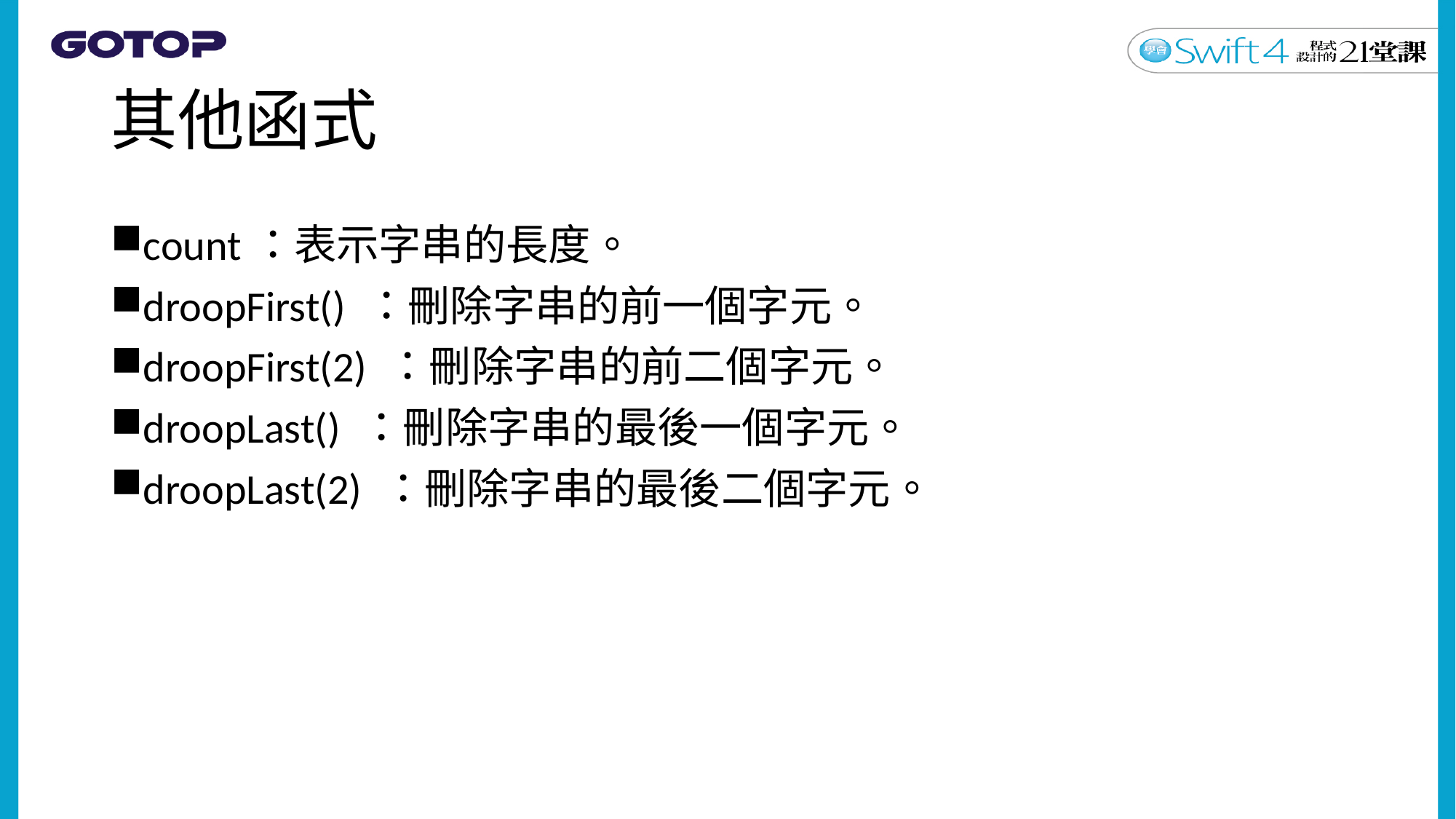

# 其他函式
count：表示字串的長度。
droopFirst() ：刪除字串的前一個字元。
droopFirst(2) ：刪除字串的前二個字元。
droopLast() ：刪除字串的最後一個字元。
droopLast(2) ：刪除字串的最後二個字元。